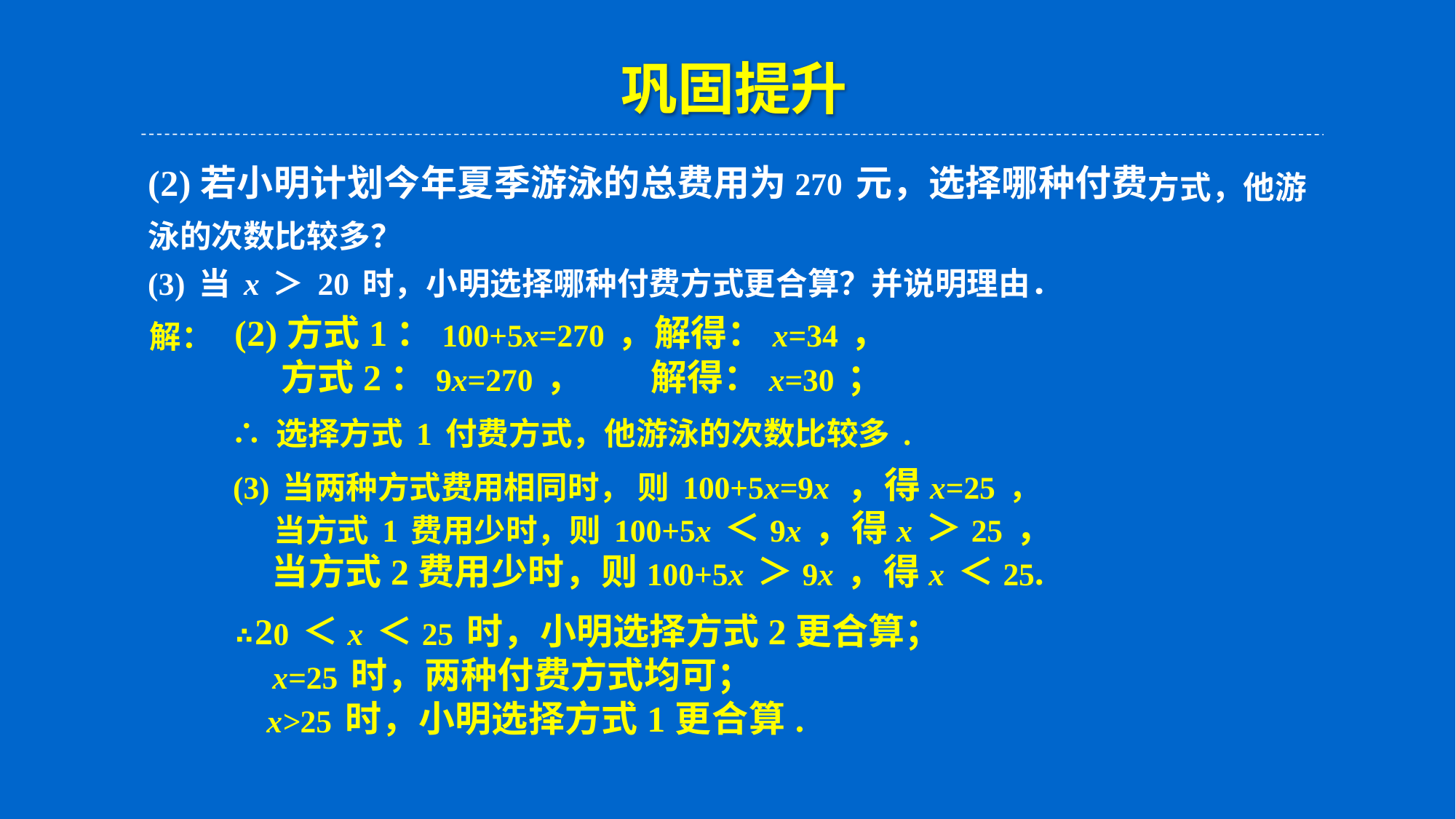

巩固提升
(2)若小明计划今年夏季游泳的总费用为270元，选择哪种付费方式，他游泳的次数比较多？
(3)当x＞20时，小明选择哪种付费方式更合算？并说明理由．
解： (2)方式1：100+5x=270，解得：x=34，
   方式2：9x=270，        解得：x=30；
∴选择方式1付费方式，他游泳的次数比较多.
(3)当两种方式费用相同时， 则100+5x=9x ，得x=25，
    当方式1费用少时，则100+5x＜9x，得x＞25，
    当方式2费用少时，则100+5x＞9x，得x＜25.
∴20＜x＜25时，小明选择方式2更合算；
    x=25时，两种付费方式均可；
    x>25时，小明选择方式1更合算.